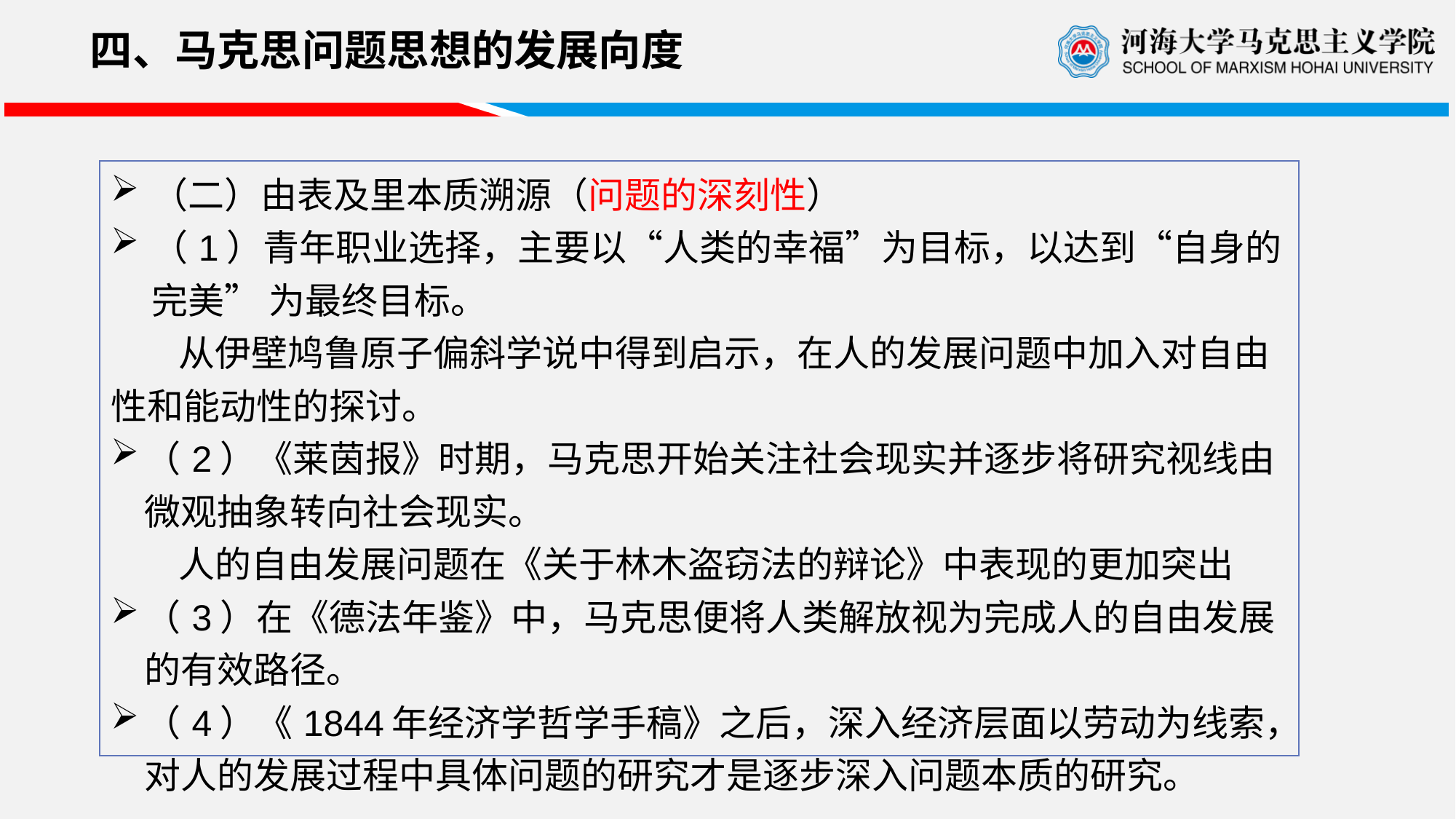

四、马克思问题思想的发展向度
| （二）由表及里本质溯源（问题的深刻性） （1）青年职业选择，主要以“人类的幸福”为目标，以达到“自身的完美” 为最终目标。 从伊壁鸠鲁原子偏斜学说中得到启示，在人的发展问题中加入对自由性和能动性的探讨。 （2）《莱茵报》时期，马克思开始关注社会现实并逐步将研究视线由微观抽象转向社会现实。 人的自由发展问题在《关于林木盗窃法的辩论》中表现的更加突出 （3）在《德法年鉴》中，马克思便将人类解放视为完成人的自由发展的有效路径。 （4）《1844年经济学哲学手稿》之后，深入经济层面以劳动为线索，对人的发展过程中具体问题的研究才是逐步深入问题本质的研究。 |
| --- |